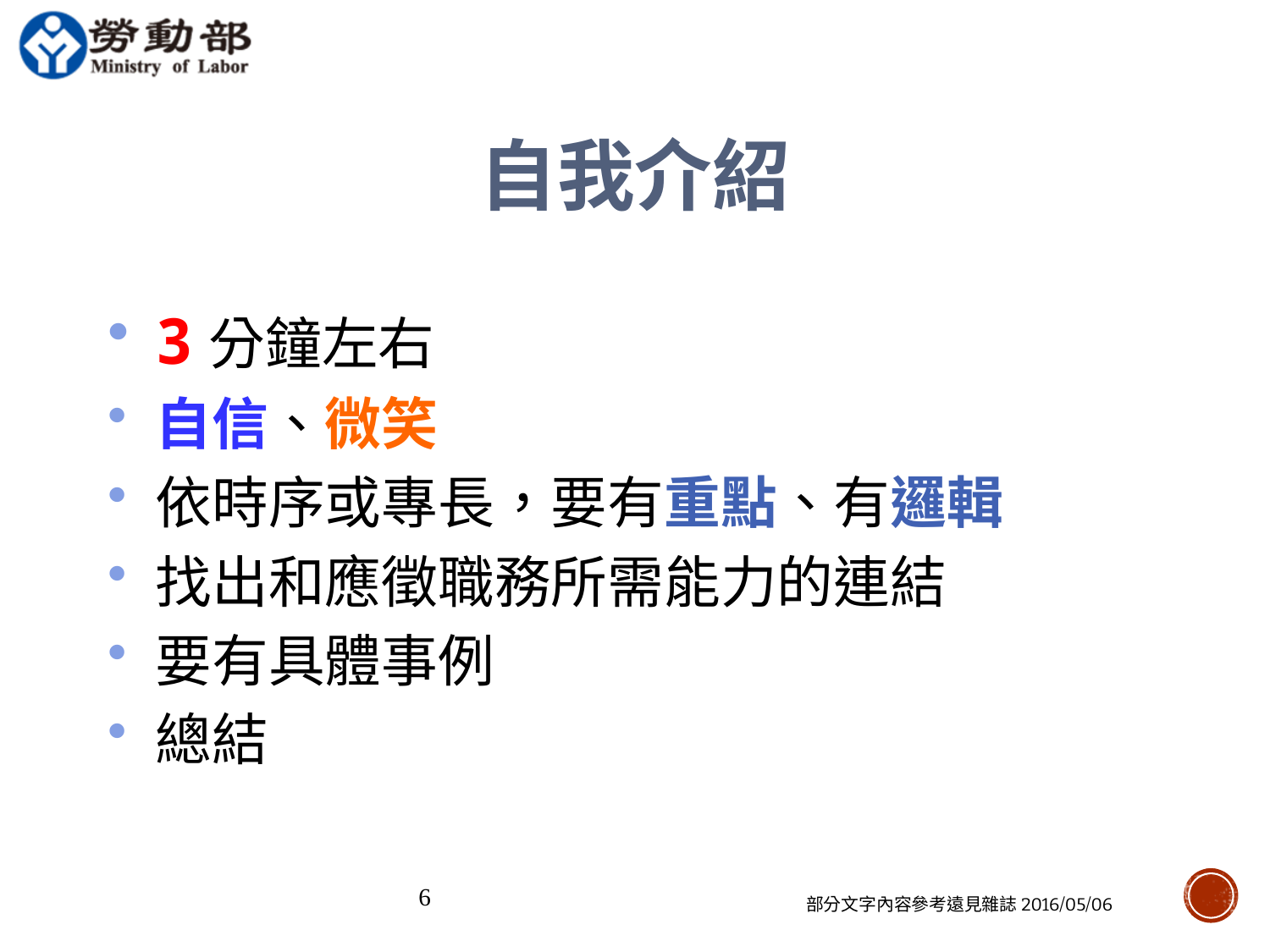

# 自我介紹
3分鐘左右
自信、微笑
依時序或專長，要有重點、有邏輯
找出和應徵職務所需能力的連結
要有具體事例
總結
6
部分文字內容參考遠見雜誌2016/05/06